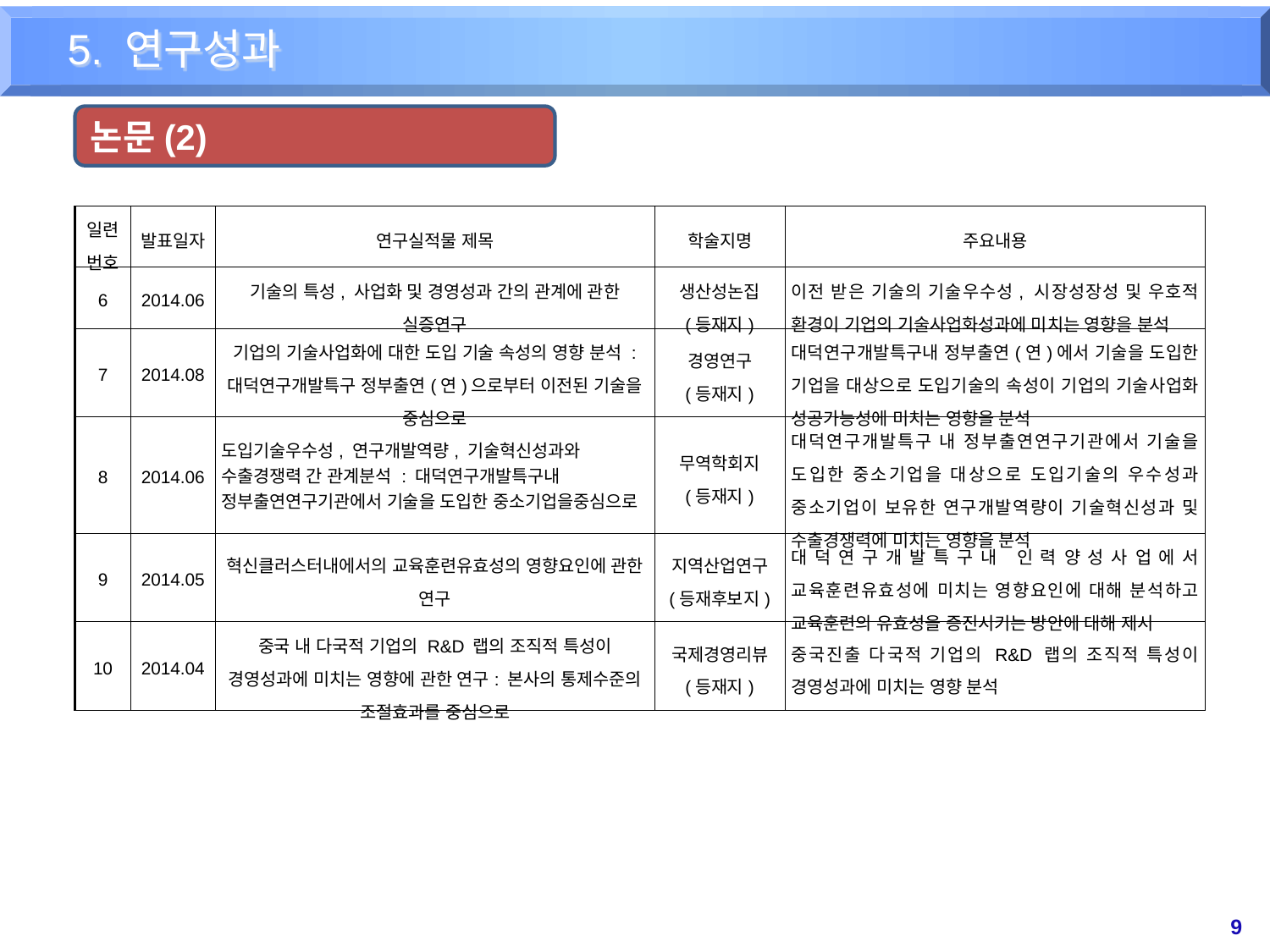

5. 연구성과
논문(2)
| 일련번호 | 발표일자 | 연구실적물 제목 | 학술지명 | 주요내용 |
| --- | --- | --- | --- | --- |
| 6 | 2014.06 | 기술의 특성, 사업화 및 경영성과 간의 관계에 관한 실증연구 | 생산성논집 (등재지) | 이전 받은 기술의 기술우수성, 시장성장성 및 우호적 환경이 기업의 기술사업화성과에 미치는 영향을 분석 |
| 7 | 2014.08 | 기업의 기술사업화에 대한 도입 기술 속성의 영향 분석 : 대덕연구개발특구 정부출연(연)으로부터 이전된 기술을 중심으로 | 경영연구 (등재지) | 대덕연구개발특구내 정부출연(연)에서 기술을 도입한 기업을 대상으로 도입기술의 속성이 기업의 기술사업화 성공가능성에 미치는 영향을 분석 |
| 8 | 2014.06 | 도입기술우수성, 연구개발역량, 기술혁신성과와 수출경쟁력 간 관계분석 : 대덕연구개발특구내 정부출연연구기관에서 기술을 도입한 중소기업을중심으로 | 무역학회지 (등재지) | 대덕연구개발특구 내 정부출연연구기관에서 기술을 도입한 중소기업을 대상으로 도입기술의 우수성과 중소기업이 보유한 연구개발역량이 기술혁신성과 및 수출경쟁력에 미치는 영향을 분석 |
| 9 | 2014.05 | 혁신클러스터내에서의 교육훈련유효성의 영향요인에 관한 연구 | 지역산업연구 (등재후보지) | 대덕연구개발특구내 인력양성사업에서 교육훈련유효성에 미치는 영향요인에 대해 분석하고 교육훈련의 유효성을 증진시키는 방안에 대해 제시 |
| 10 | 2014.04 | 중국 내 다국적 기업의 R&D 랩의 조직적 특성이 경영성과에 미치는 영향에 관한 연구: 본사의 통제수준의 조절효과를 중심으로 | 국제경영리뷰 (등재지) | 중국진출 다국적 기업의 R&D 랩의 조직적 특성이 경영성과에 미치는 영향 분석 |
9